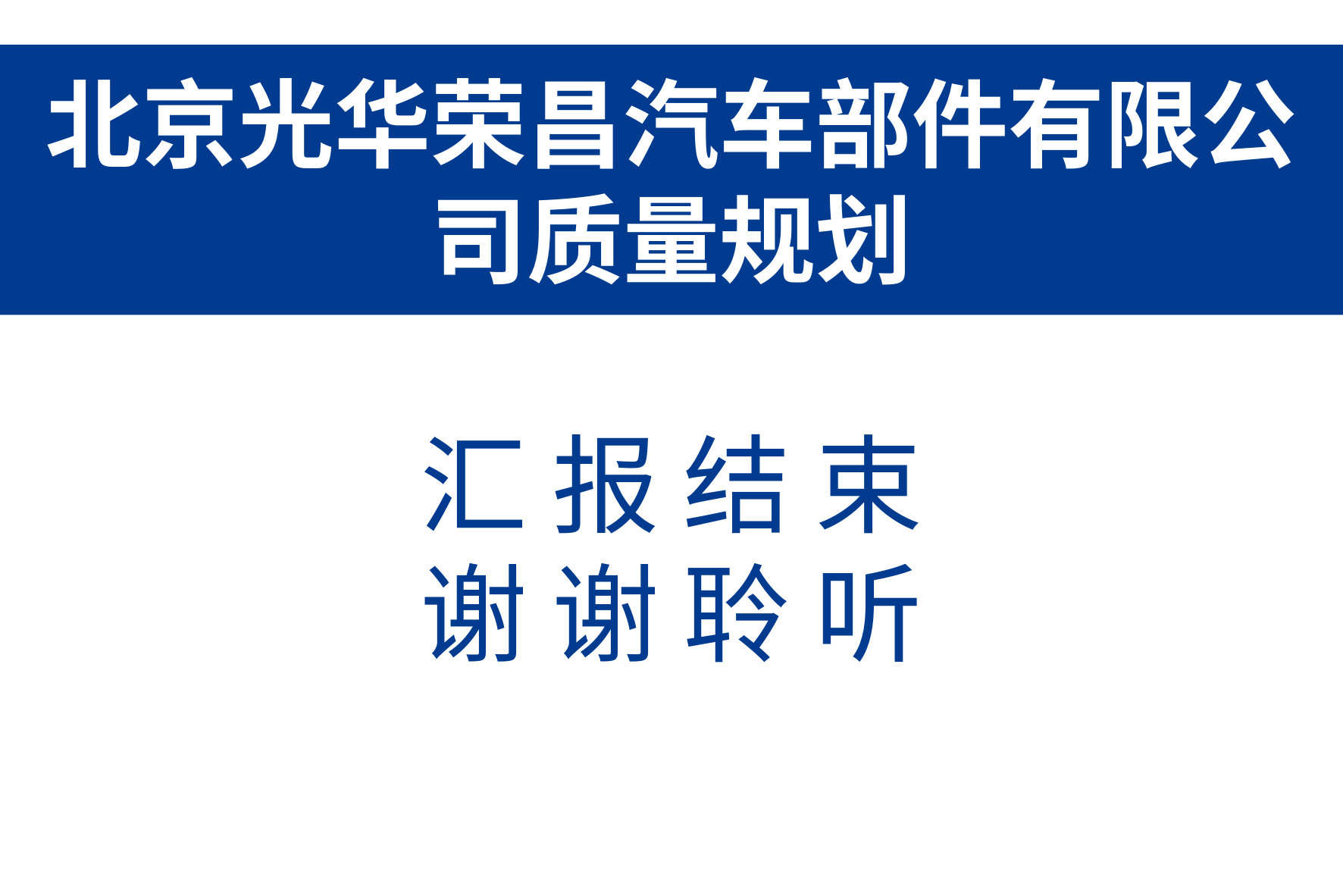

北京光华荣昌汽车部件有限公司质量规划
汇 报 结 束
谢 谢 聆 听